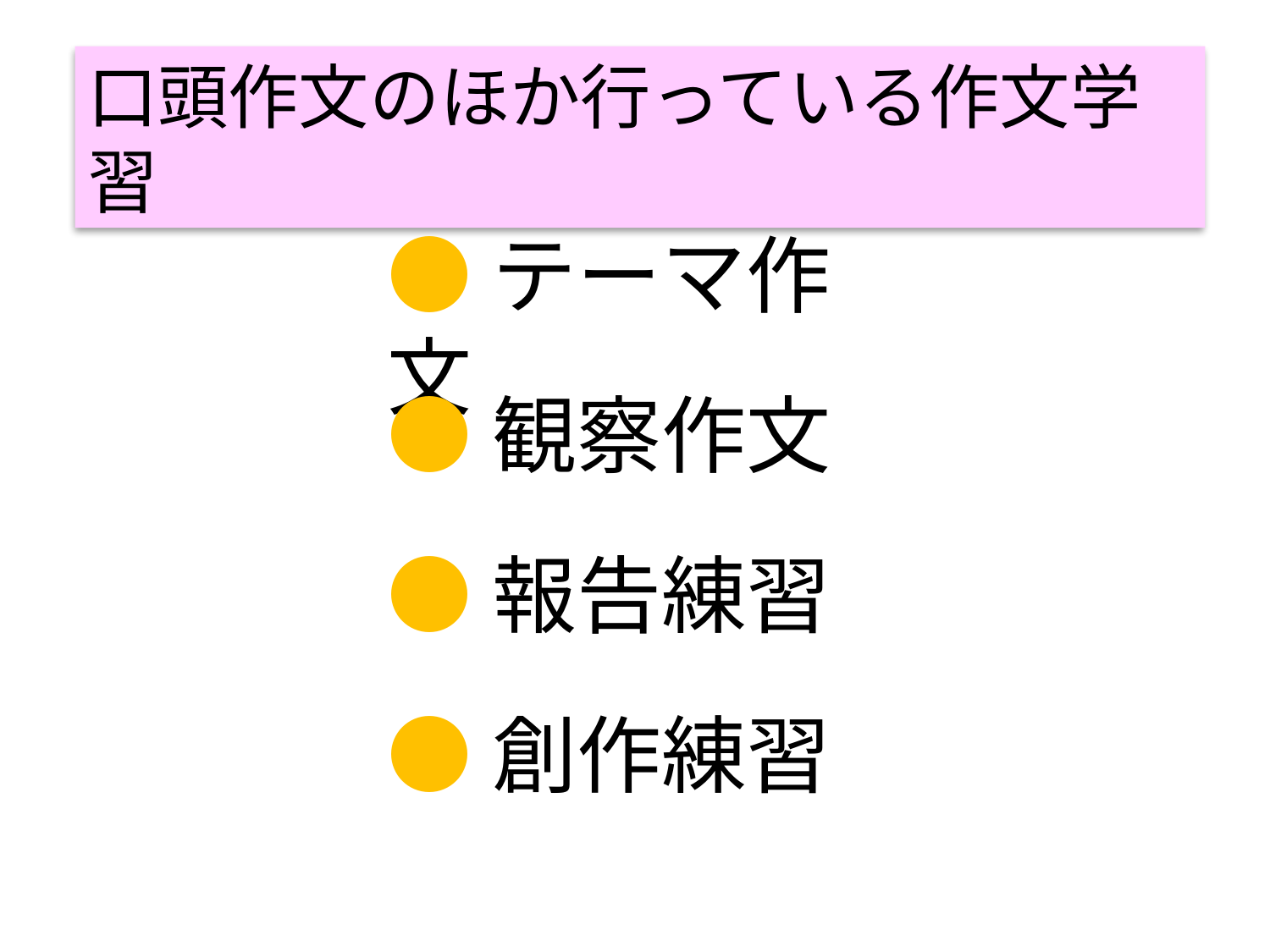

口頭作文のほか行っている作文学習
●テーマ作文
●観察作文
●報告練習
●創作練習